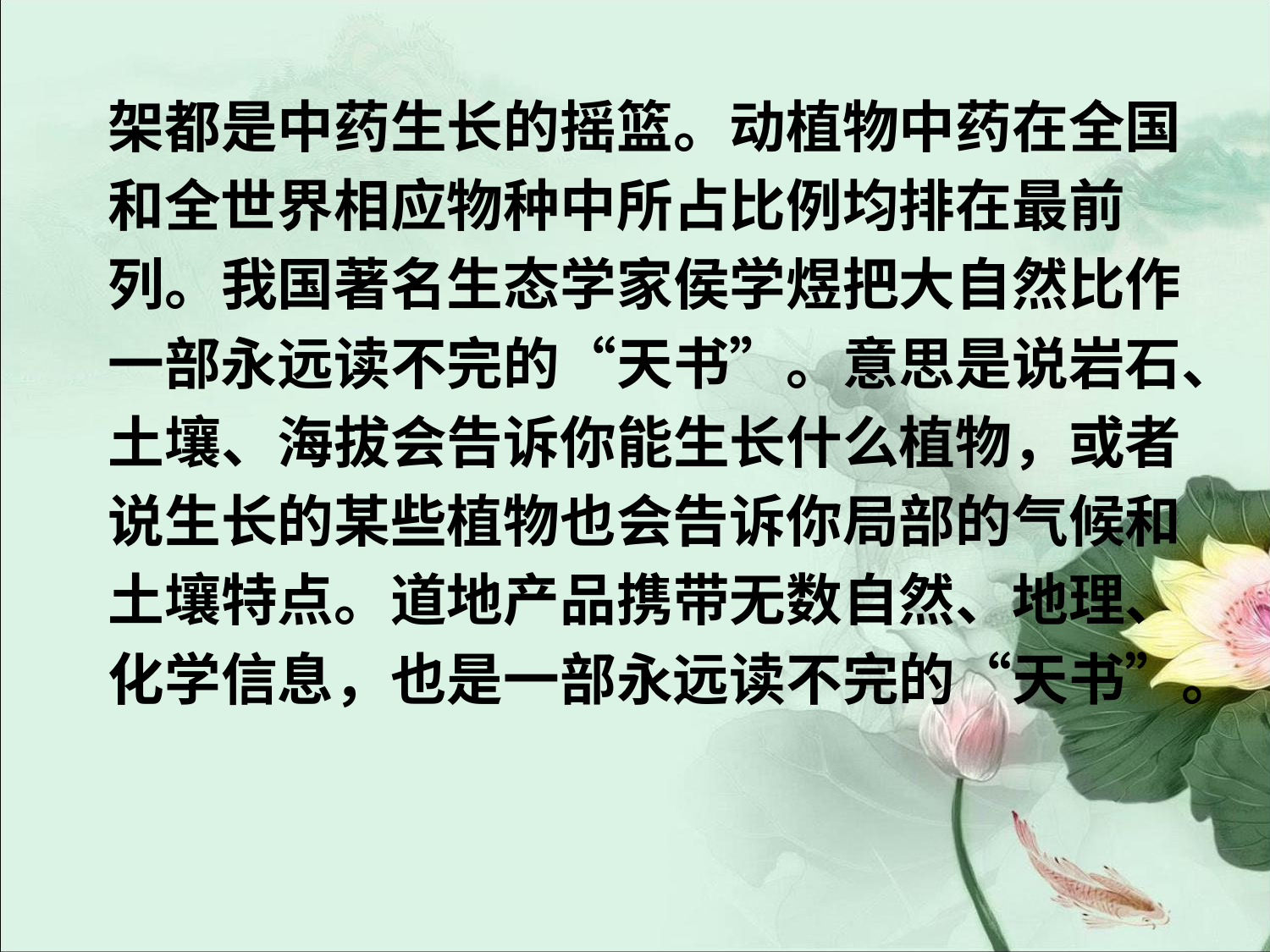

#
架都是中药生长的摇篮。动植物中药在全国
和全世界相应物种中所占比例均排在最前
列。我国著名生态学家侯学煜把大自然比作
一部永远读不完的“天书”。意思是说岩石、
土壤、海拔会告诉你能生长什么植物，或者
说生长的某些植物也会告诉你局部的气候和
土壤特点。道地产品携带无数自然、地理、
化学信息，也是一部永远读不完的“天书”。